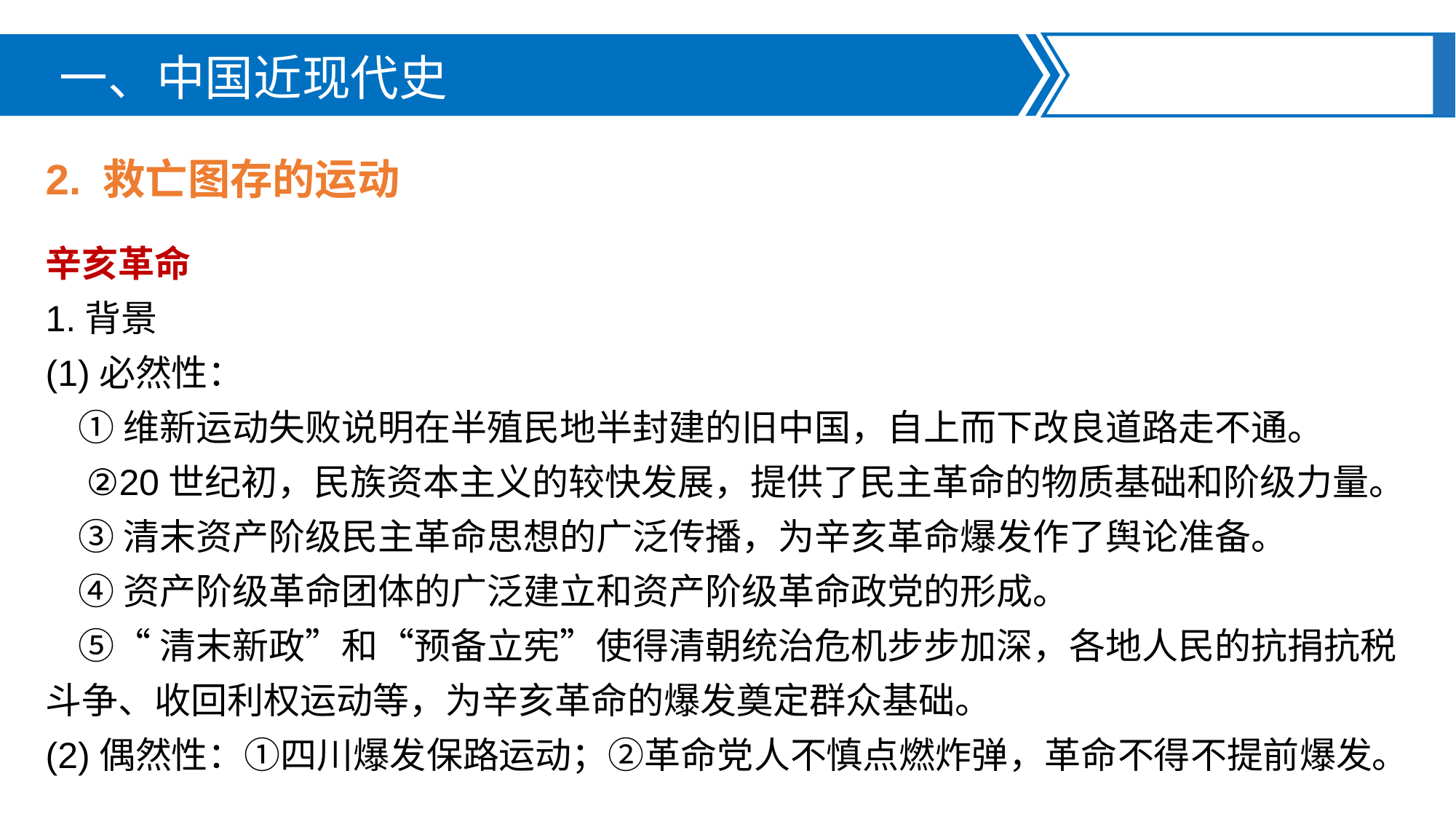

一、中国近现代史
2. 救亡图存的运动
辛亥革命
1.背景
(1)必然性：
    ①维新运动失败说明在半殖民地半封建的旧中国，自上而下改良道路走不通。
    ②20世纪初，民族资本主义的较快发展，提供了民主革命的物质基础和阶级力量。
    ③清末资产阶级民主革命思想的广泛传播，为辛亥革命爆发作了舆论准备。
    ④资产阶级革命团体的广泛建立和资产阶级革命政党的形成。
    ⑤“清末新政”和“预备立宪”使得清朝统治危机步步加深，各地人民的抗捐抗税斗争、收回利权运动等，为辛亥革命的爆发奠定群众基础。
(2)偶然性：①四川爆发保路运动；②革命党人不慎点燃炸弹，革命不得不提前爆发。